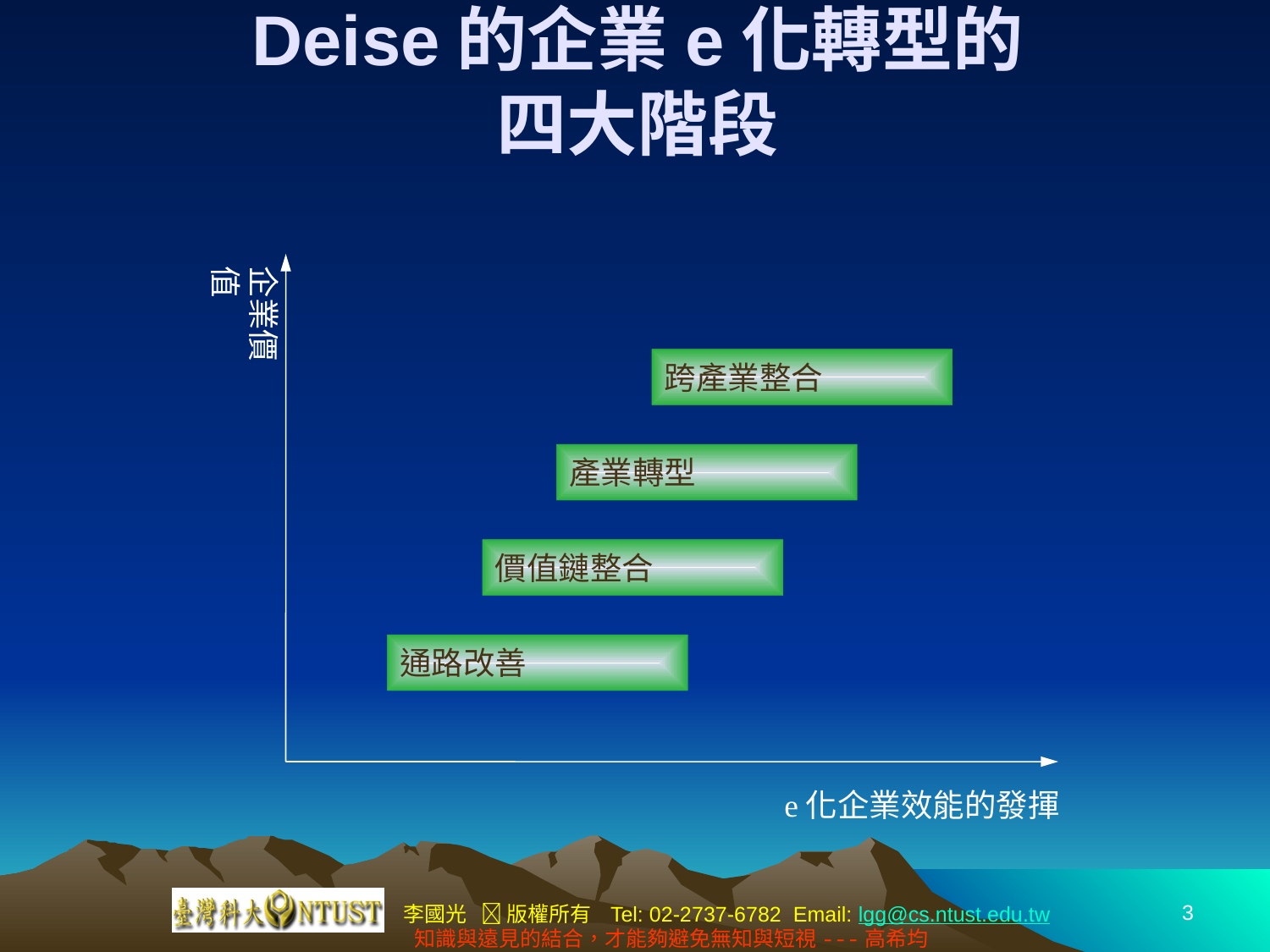

# Deise的企業e化轉型的 四大階段

企業價值

跨產業整合
產業轉型
價值鏈整合
通路改善

e化企業效能的發揮
3